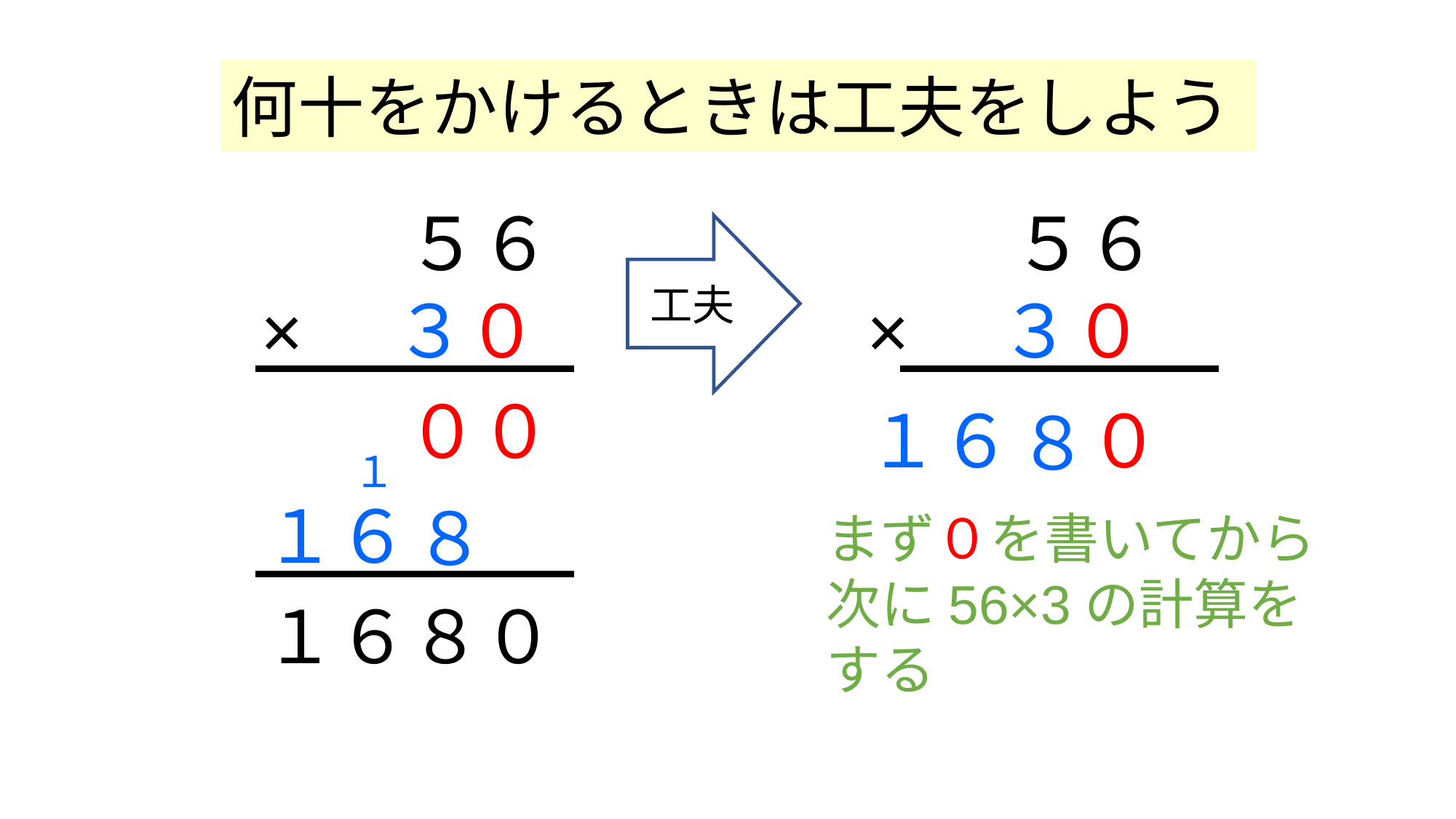

何十をかけるときは工夫をしよう
　　５６×　３０
　　５６×　３０
工夫
００
１６
０
８
１
１６
８
まず０を書いてから
次に56×3の計算を
する
１６８０